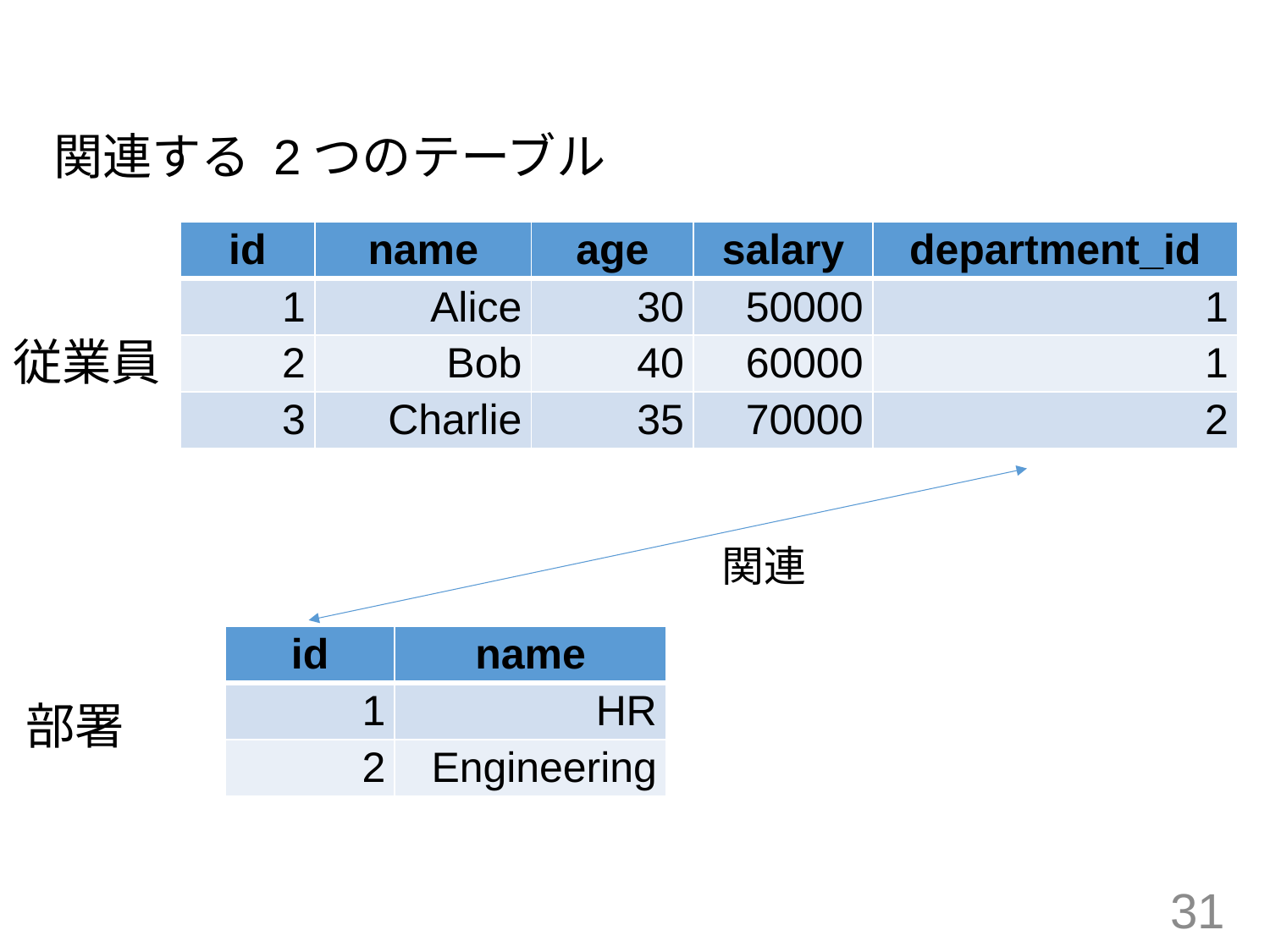

#
関連する 2つのテーブル
| id | name | age | salary | department\_id |
| --- | --- | --- | --- | --- |
| 1 | Alice | 30 | 50000 | 1 |
| 2 | Bob | 40 | 60000 | 1 |
| 3 | Charlie | 35 | 70000 | 2 |
従業員
関連
| id | name |
| --- | --- |
| 1 | HR |
| 2 | Engineering |
部署
31